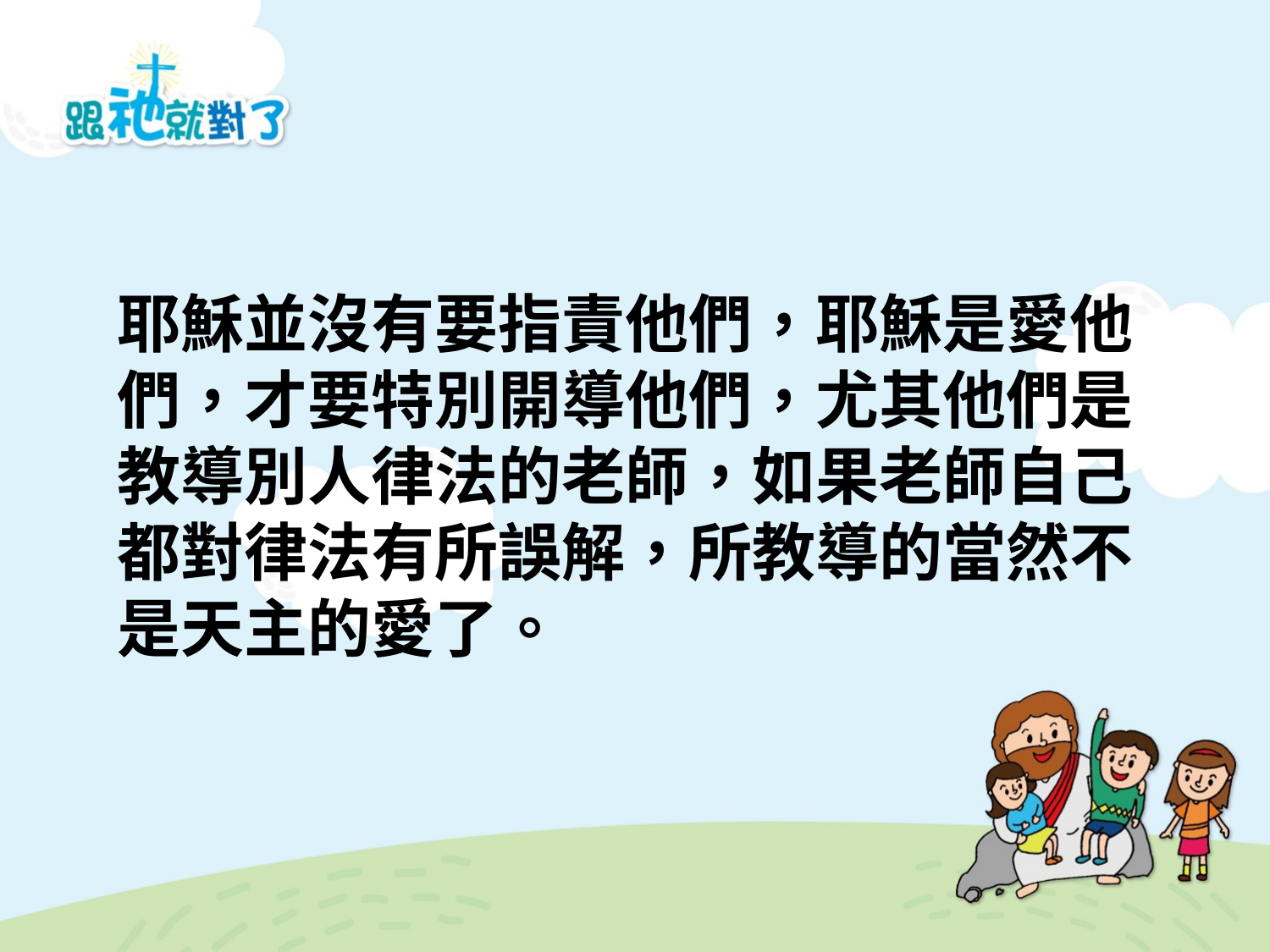

耶穌並沒有要指責他們，耶穌是愛他們，才要特別開導他們，尤其他們是教導別人律法的老師，如果老師自己都對律法有所誤解，所教導的當然不是天主的愛了。